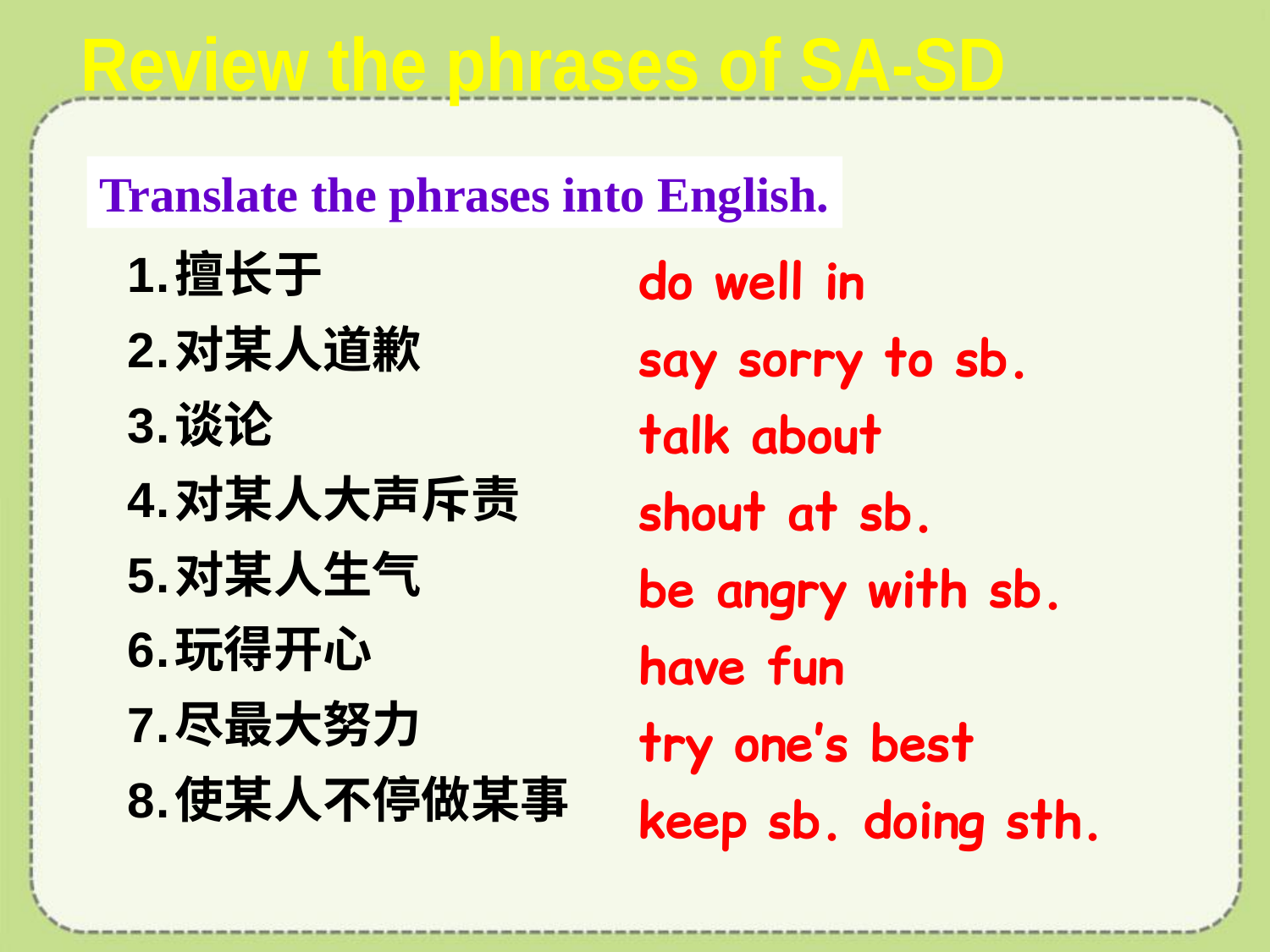

Review the phrases of SA-SD
Translate the phrases into English.
 do well in
 say sorry to sb.
 talk about
 shout at sb.
 be angry with sb.
 have fun
 try one’s best
 keep sb. doing sth.
擅长于
对某人道歉
谈论
对某人大声斥责
对某人生气
玩得开心
尽最大努力
使某人不停做某事